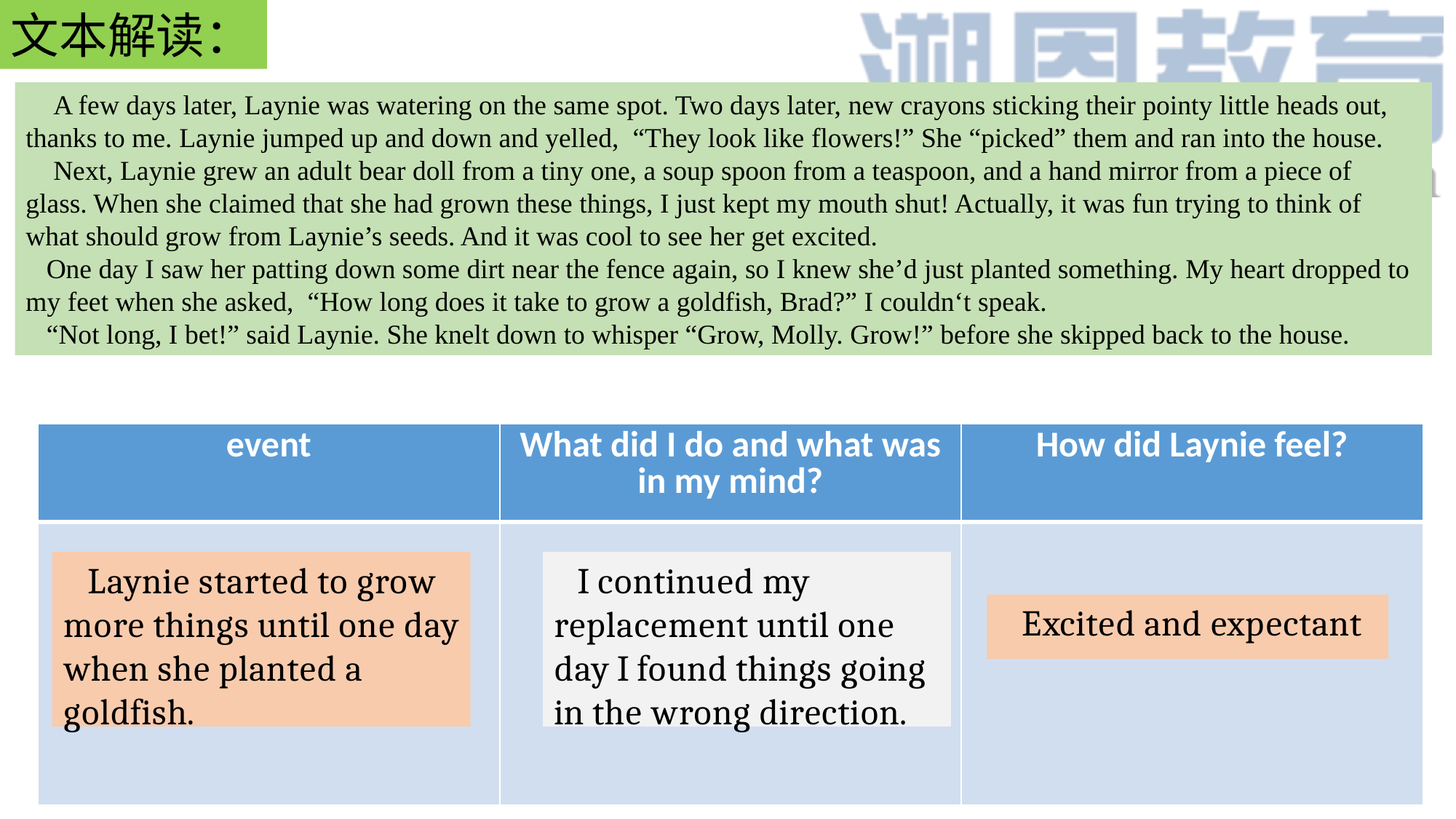

文本解读：
    A few days later, Laynie was watering on the same spot. Two days later, new crayons sticking their pointy little heads out, thanks to me. Laynie jumped up and down and yelled,  “They look like flowers!” She “picked” them and ran into the house.
    Next, Laynie grew an adult bear doll from a tiny one, a soup spoon from a teaspoon, and a hand mirror from a piece of glass. When she claimed that she had grown these things, I just kept my mouth shut! Actually, it was fun trying to think of what should grow from Laynie’s seeds. And it was cool to see her get excited.
   One day I saw her patting down some dirt near the fence again, so I knew she’d just planted something. My heart dropped to my feet when she asked,  “How long does it take to grow a goldfish, Brad?” I couldn‘t speak.
   “Not long, I bet!” said Laynie. She knelt down to whisper “Grow, Molly. Grow!” before she skipped back to the house.
| event | What did I do and what was in my mind? | How did Laynie feel? |
| --- | --- | --- |
|  |  |  |
   Laynie started to grow more things until one day when she planted a goldfish.
   I continued my replacement until one day I found things going in the wrong direction.
   Excited and expectant